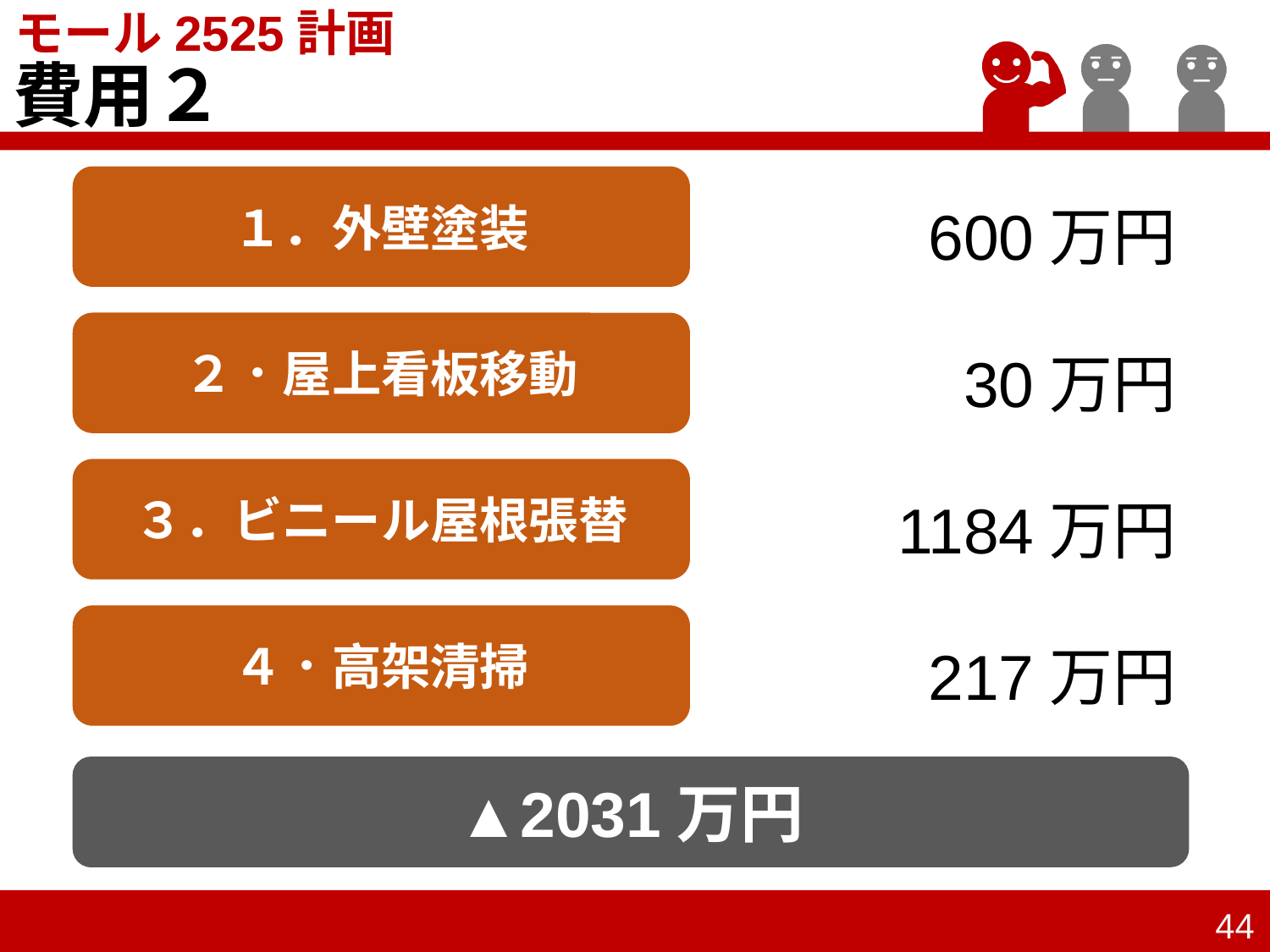

モール2525計画
# 費用２
１．外壁塗装
600万円
２．屋上看板移動
30万円
３．ビニール屋根張替
1184万円
４．高架清掃
217万円
▲2031万円
44